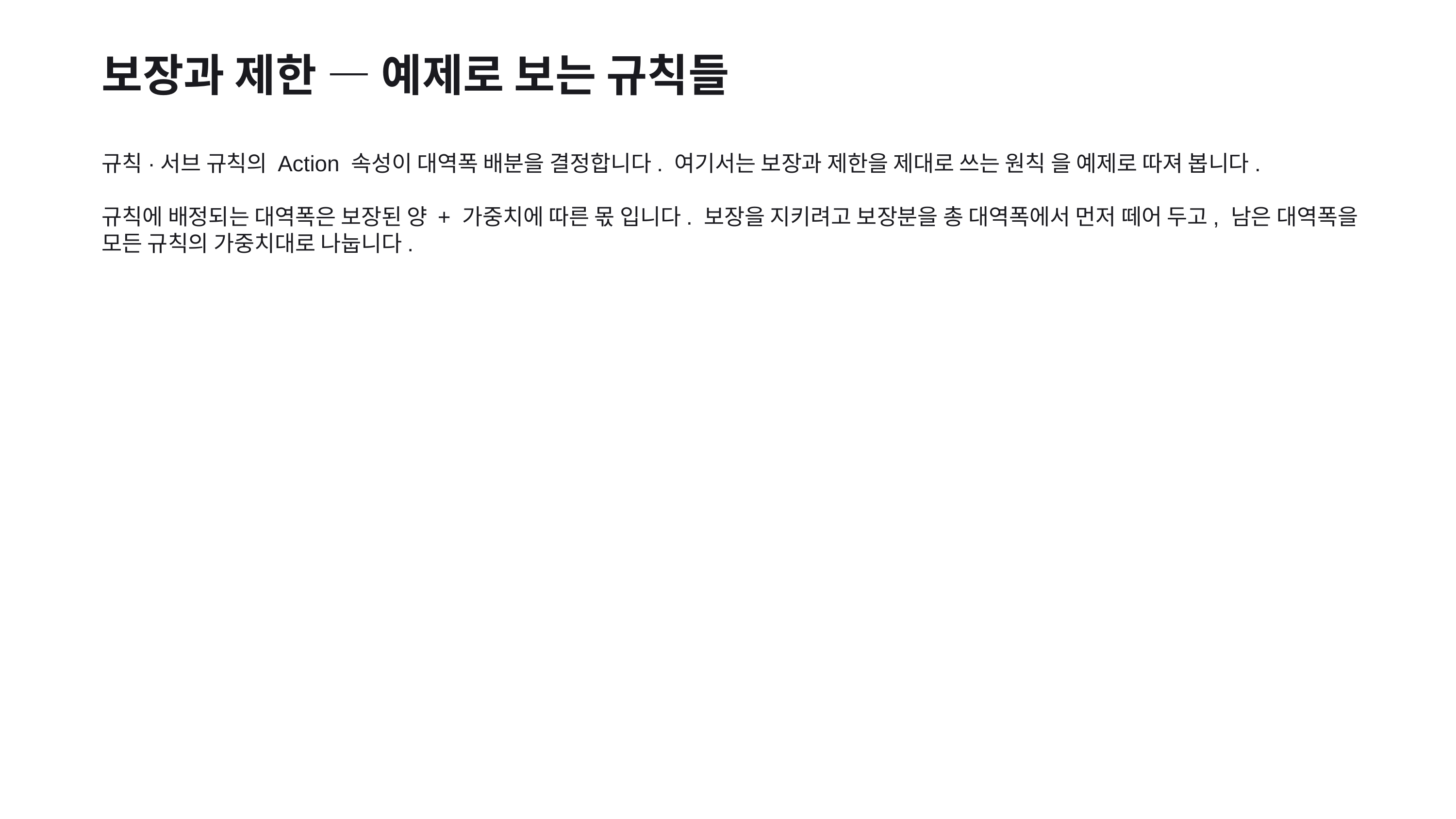

보장과 제한 — 예제로 보는 규칙들
규칙·서브 규칙의 Action 속성이 대역폭 배분을 결정합니다. 여기서는 보장과 제한을 제대로 쓰는 원칙 을 예제로 따져 봅니다.

규칙에 배정되는 대역폭은 보장된 양 + 가중치에 따른 몫 입니다. 보장을 지키려고 보장분을 총 대역폭에서 먼저 떼어 두고, 남은 대역폭을 모든 규칙의 가중치대로 나눕니다.